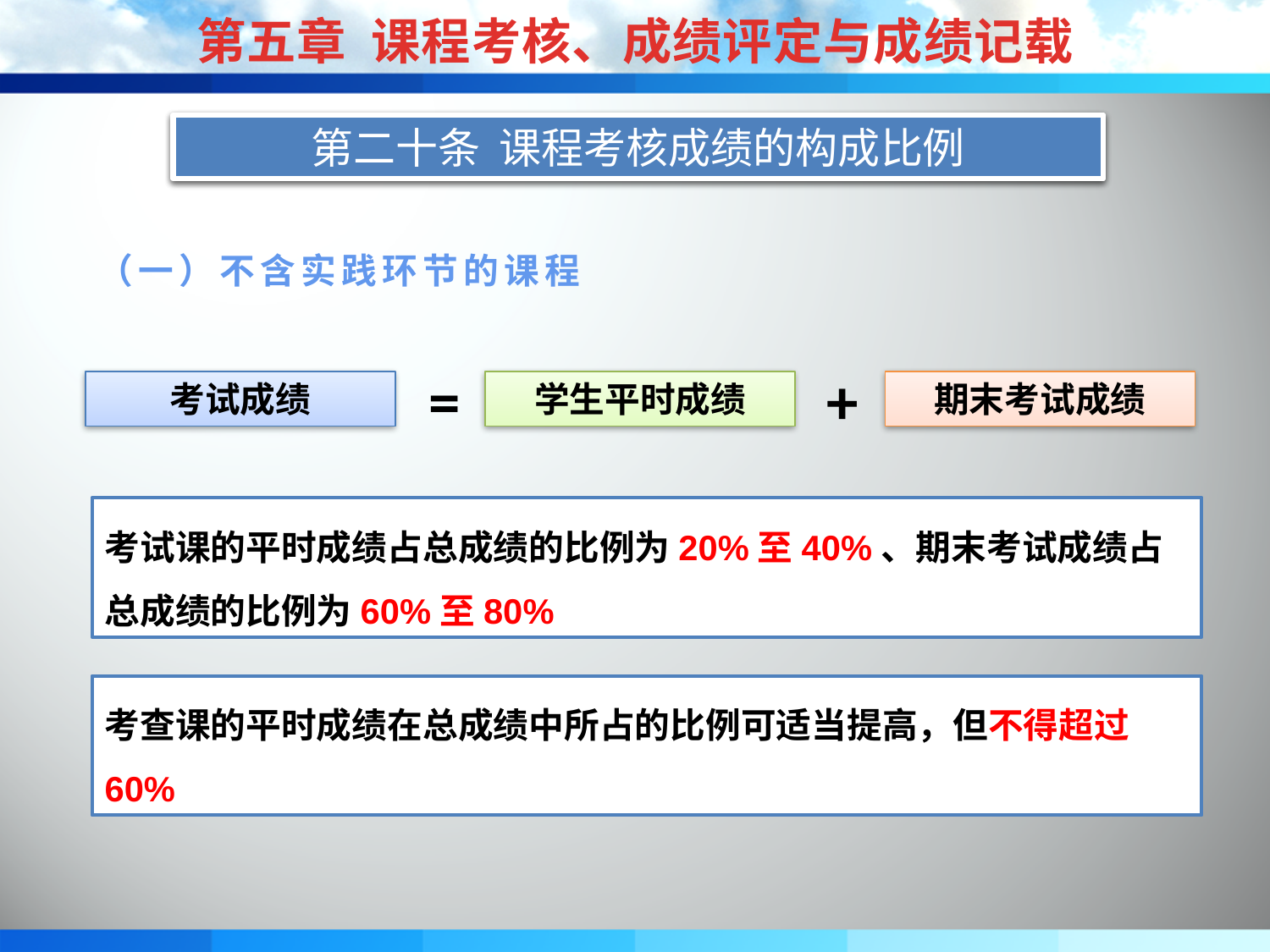

第五章  课程考核、成绩评定与成绩记载
第十九条  课程考核方式与考核成绩的记分办法
第二十条  课程考核成绩的构成比例
（一）不含实践环节的课程
=
+
考试成绩
学生平时成绩
期末考试成绩
考试课的平时成绩占总成绩的比例为20%至40%、期末考试成绩占总成绩的比例为60%至80%
考查课的平时成绩在总成绩中所占的比例可适当提高，但不得超过60%